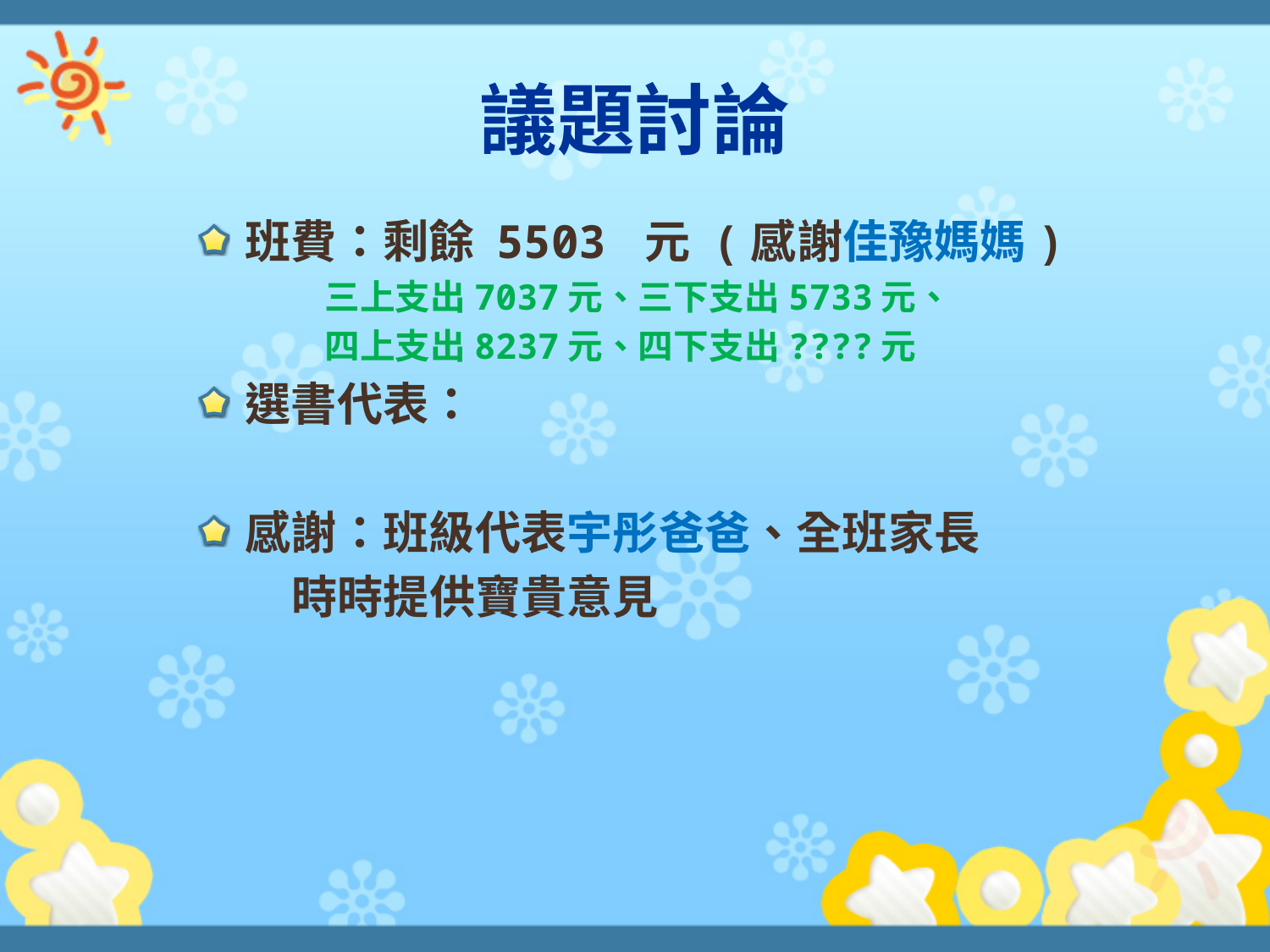

# 議題討論
班費：剩餘 5503 元 (感謝佳豫媽媽)
	三上支出7037元、三下支出5733元、
	四上支出8237元、四下支出????元
選書代表：

感謝：班級代表宇彤爸爸、全班家長
        時時提供寶貴意見